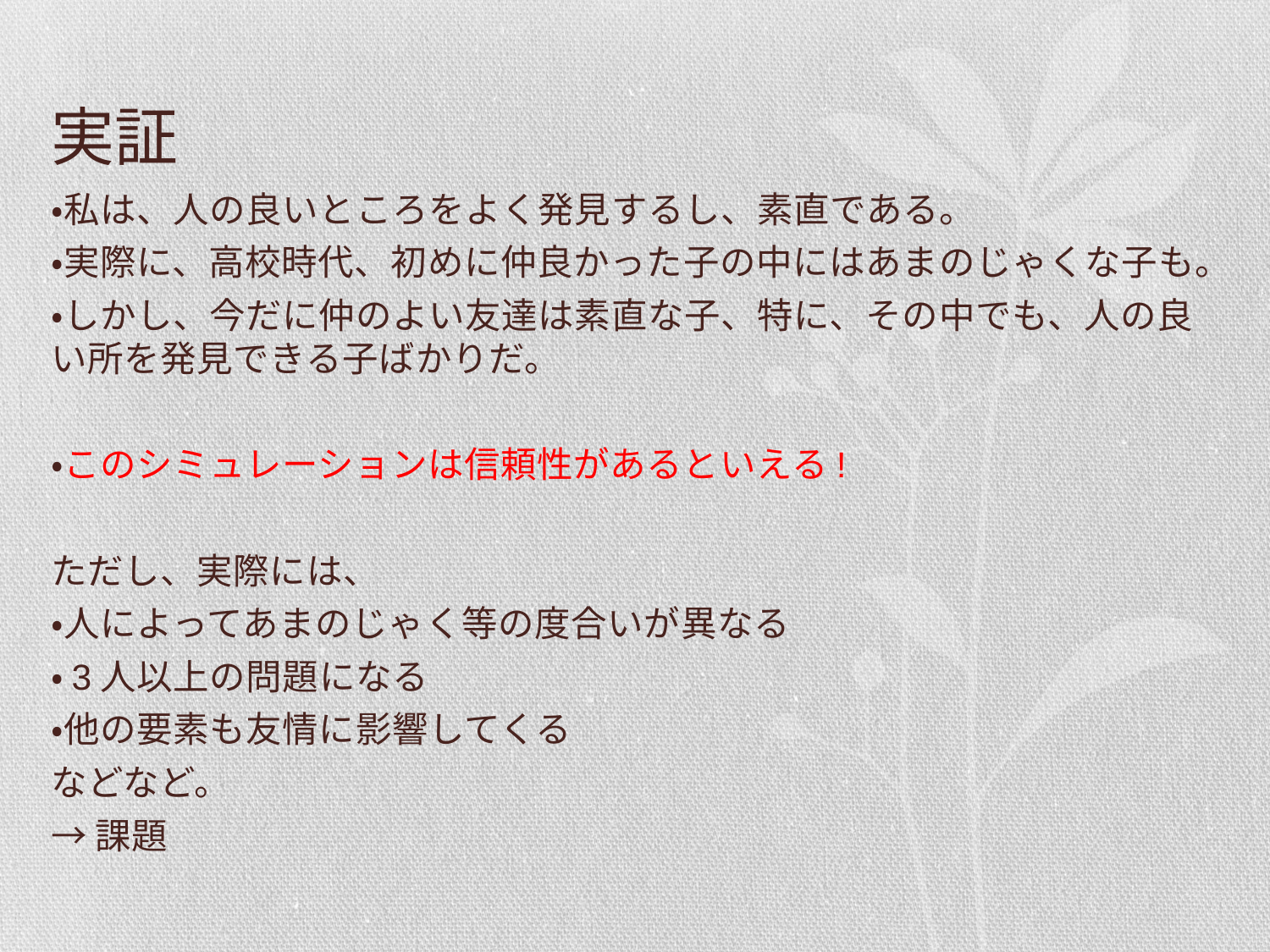

# 実証
・私は、人の良いところをよく発見するし、素直である。
・実際に、高校時代、初めに仲良かった子の中にはあまのじゃくな子も。
・しかし、今だに仲のよい友達は素直な子、特に、その中でも、人の良い所を発見できる子ばかりだ。

・このシミュレーションは信頼性があるといえる!

ただし、実際には、
・人によってあまのじゃく等の度合いが異なる
・3人以上の問題になる
・他の要素も友情に影響してくる
などなど。
→課題